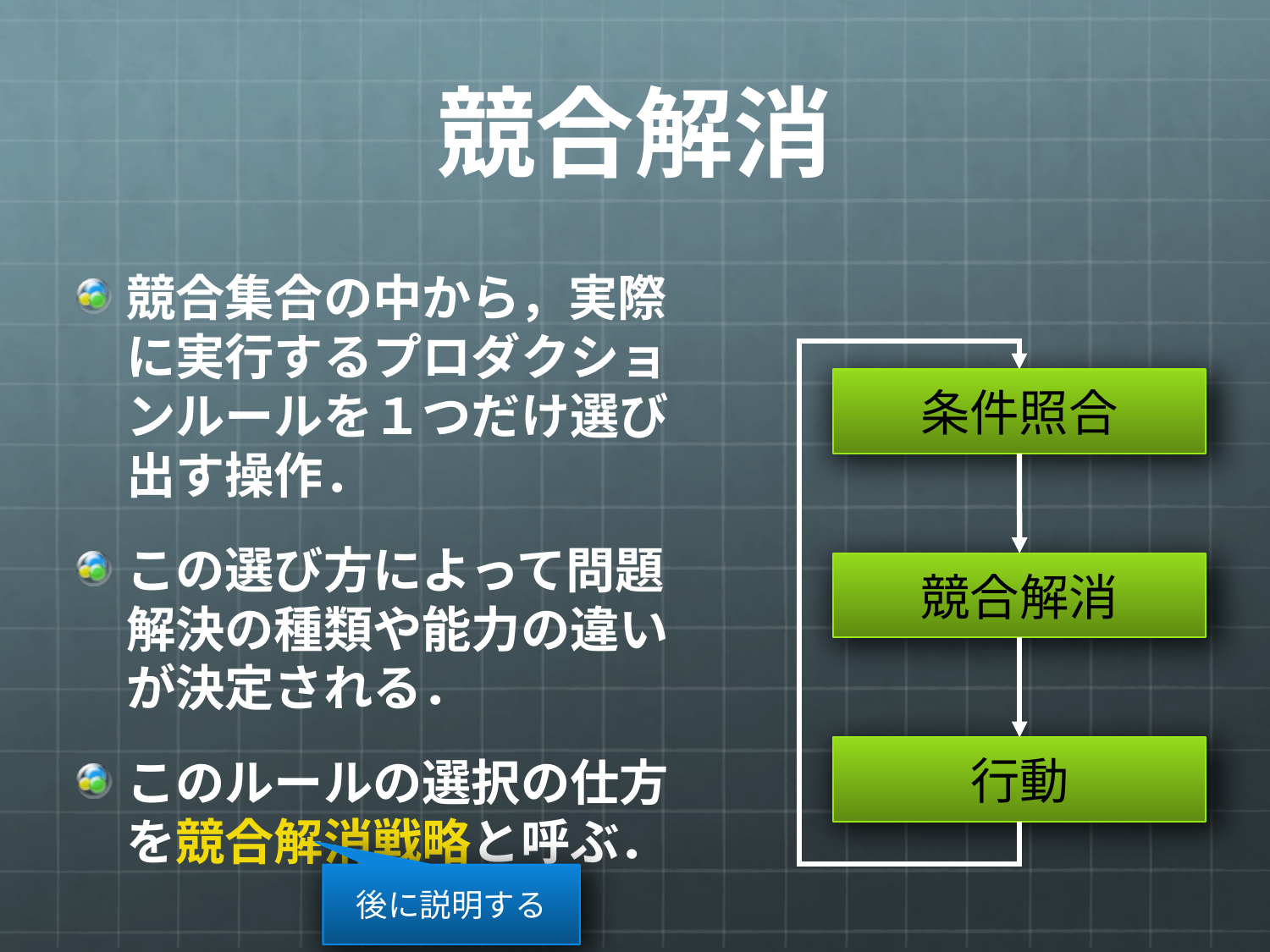

# 競合解消
競合集合の中から，実際に実行するプロダクションルールを１つだけ選び出す操作．
この選び方によって問題解決の種類や能力の違いが決定される．
このルールの選択の仕方を競合解消戦略と呼ぶ．
条件照合
競合解消
行動
後に説明する